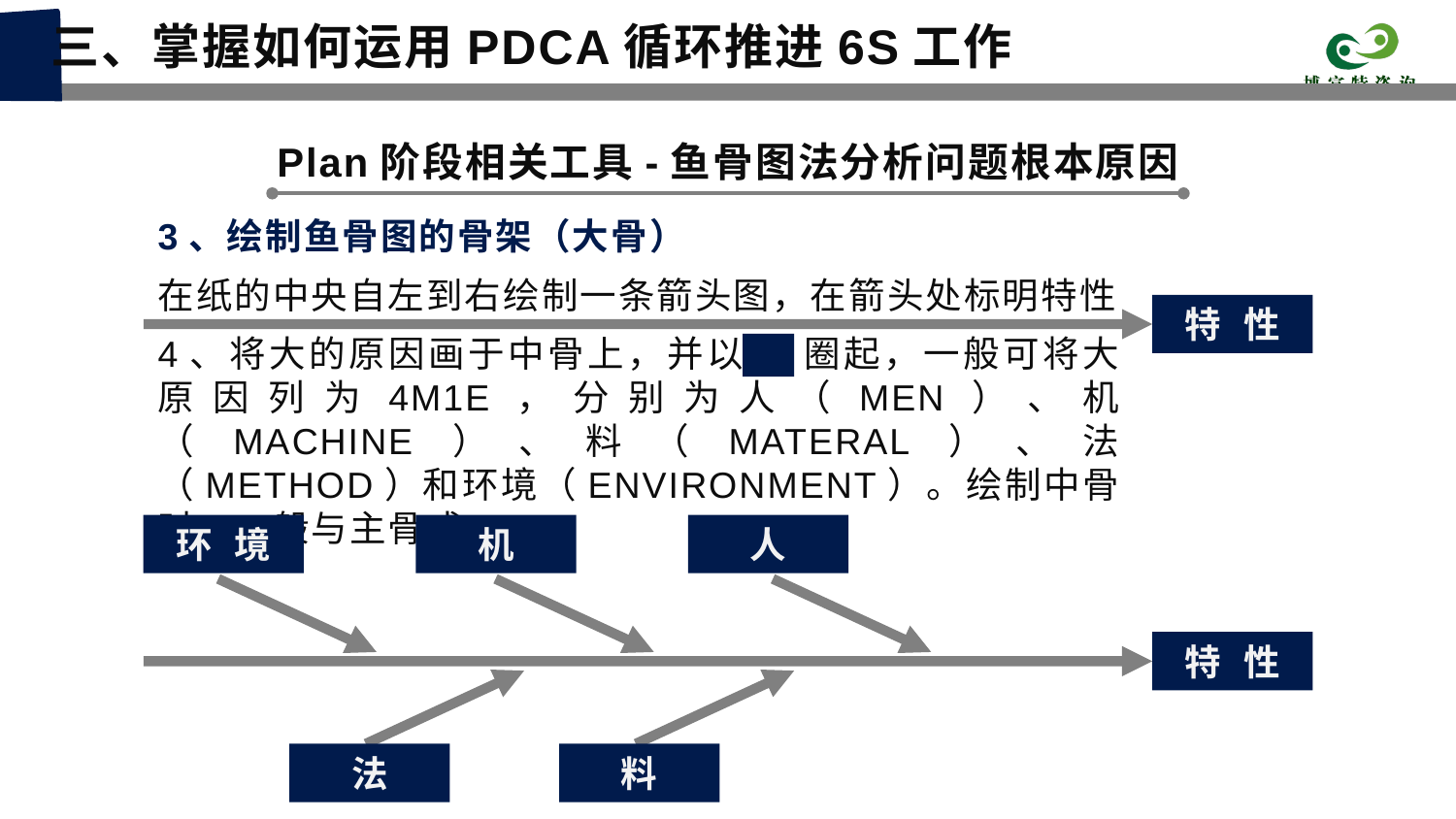

三、掌握如何运用PDCA循环推进6S工作
Plan阶段相关工具-鱼骨图法分析问题根本原因
3、绘制鱼骨图的骨架（大骨）
在纸的中央自左到右绘制一条箭头图，在箭头处标明特性
特  性

4、将大的原因画于中骨上，并以     圈起，一般可将大原因列为4M1E，分别为人（MEN）、机（MACHINE）、料（MATERAL）、法（METHOD）和环境（ENVIRONMENT）。绘制中骨时，一般与主骨成60°

环  境
机
人

特  性

法
料